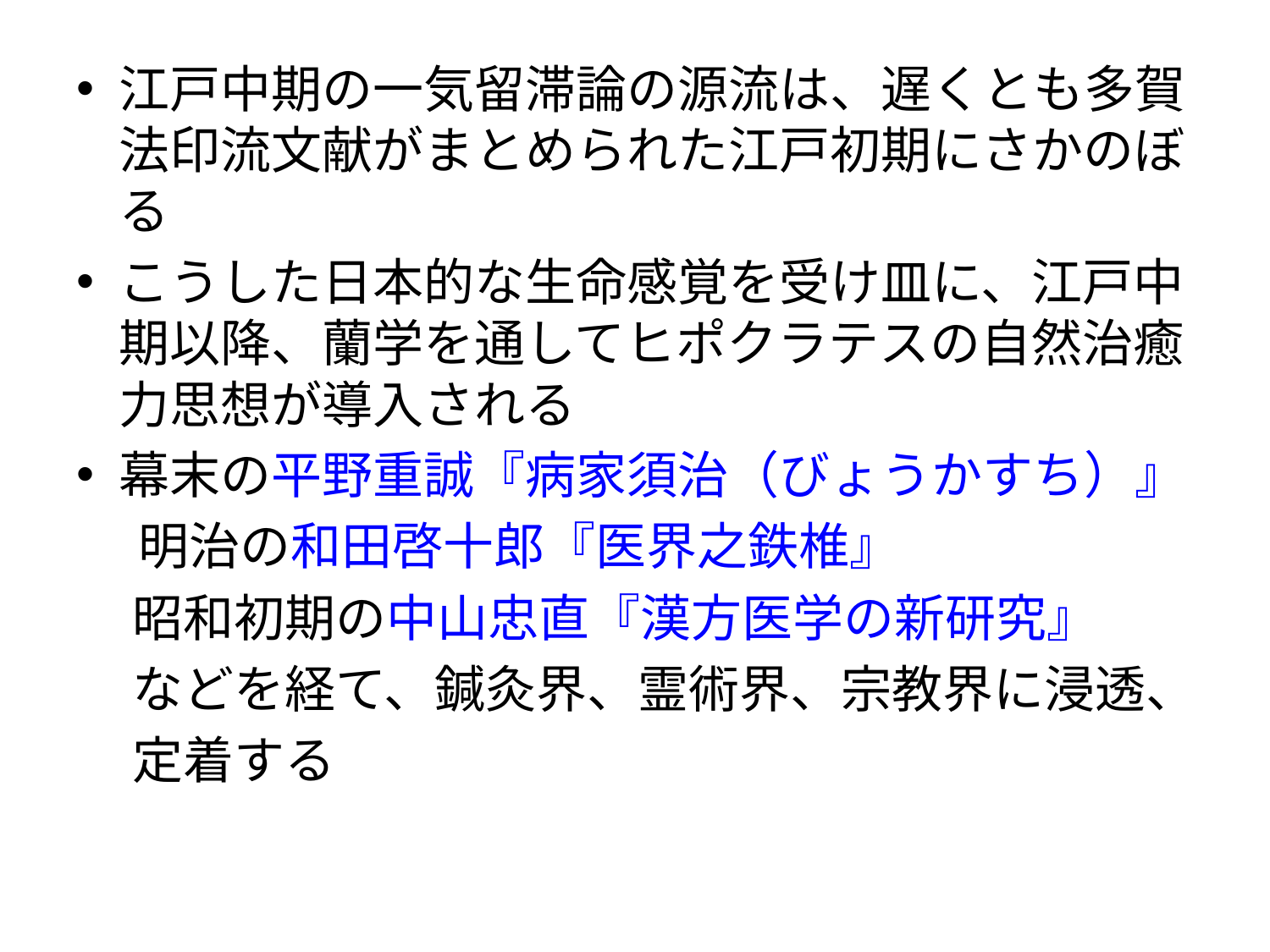

江戸中期の一気留滞論の源流は、遅くとも多賀法印流文献がまとめられた江戸初期にさかのぼる
こうした日本的な生命感覚を受け皿に、江戸中期以降、蘭学を通してヒポクラテスの自然治癒力思想が導入される
幕末の平野重誠『病家須治（びょうかすち）』
　 明治の和田啓十郎『医界之鉄椎』
    昭和初期の中山忠直『漢方医学の新研究』
    などを経て、鍼灸界、霊術界、宗教界に浸透、
    定着する